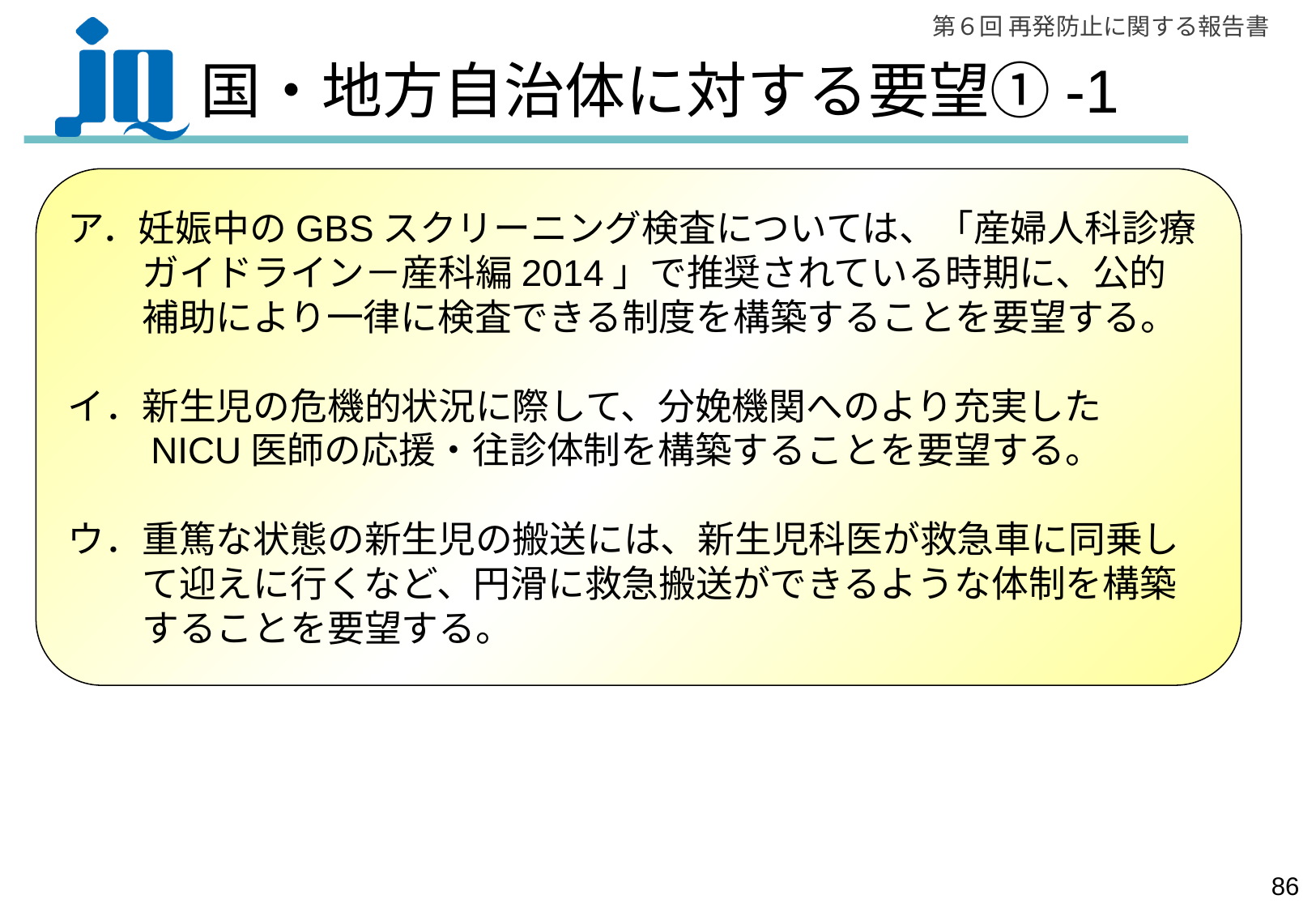

# 国・地方自治体に対する要望①-1
ア．妊娠中のGBSスクリーニング検査については、「産婦人科診療
　　ガイドライン－産科編2014」で推奨されている時期に、公的
　　補助により一律に検査できる制度を構築することを要望する。

イ．新生児の危機的状況に際して、分娩機関へのより充実した
　　NICU医師の応援・往診体制を構築することを要望する。

ウ．重篤な状態の新生児の搬送には、新生児科医が救急車に同乗し
　　て迎えに行くなど、円滑に救急搬送ができるような体制を構築
　　することを要望する。
86